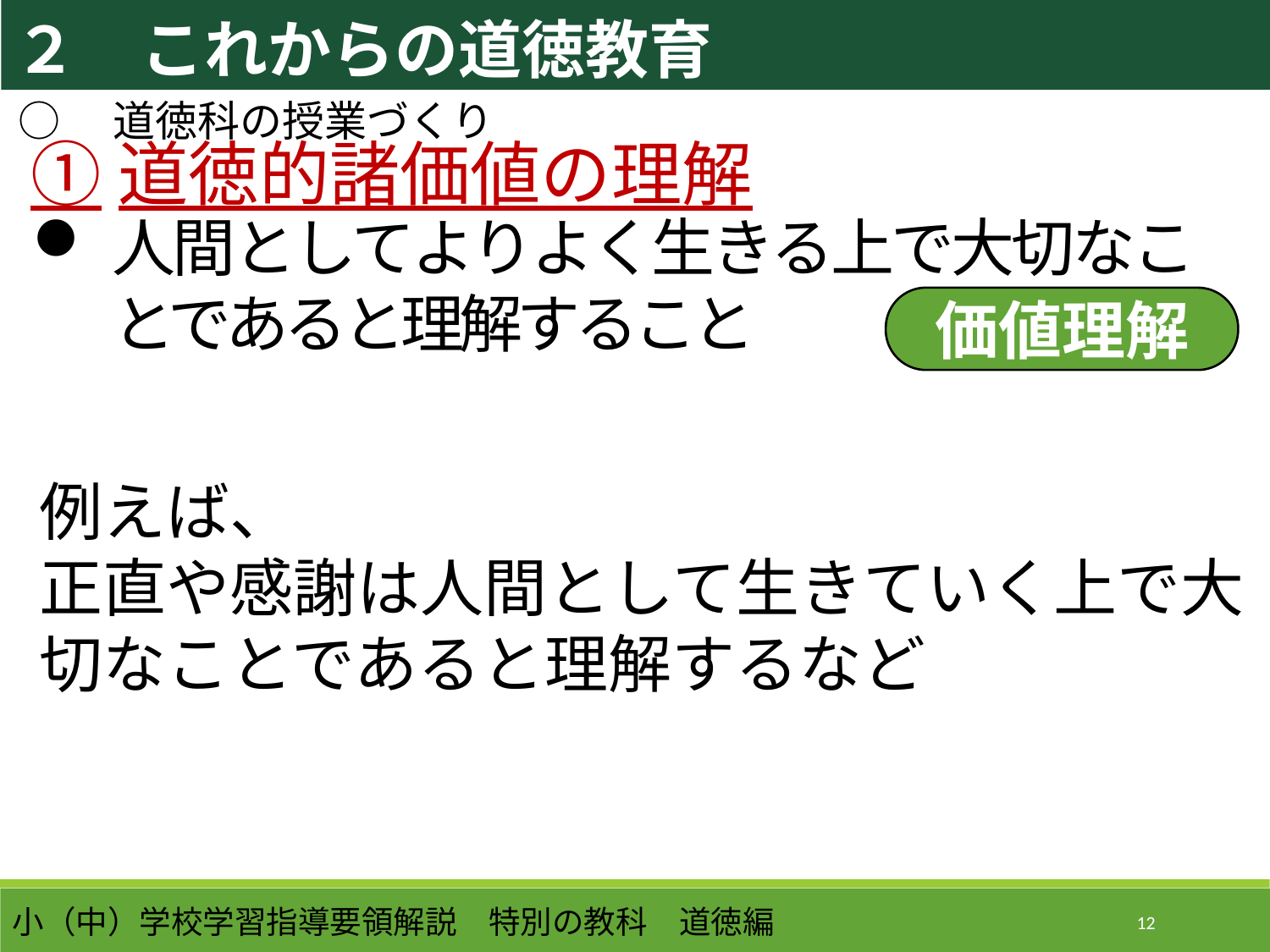

２　これからの道徳教育
○　道徳科の授業づくり
①道徳的諸価値の理解

人間としてよりよく生きる上で大切なことであると理解すること
価値理解
例えば、
正直や感謝は人間として生きていく上で大切なことであると理解するなど
小（中）学校学習指導要領解説　特別の教科　道徳編
12